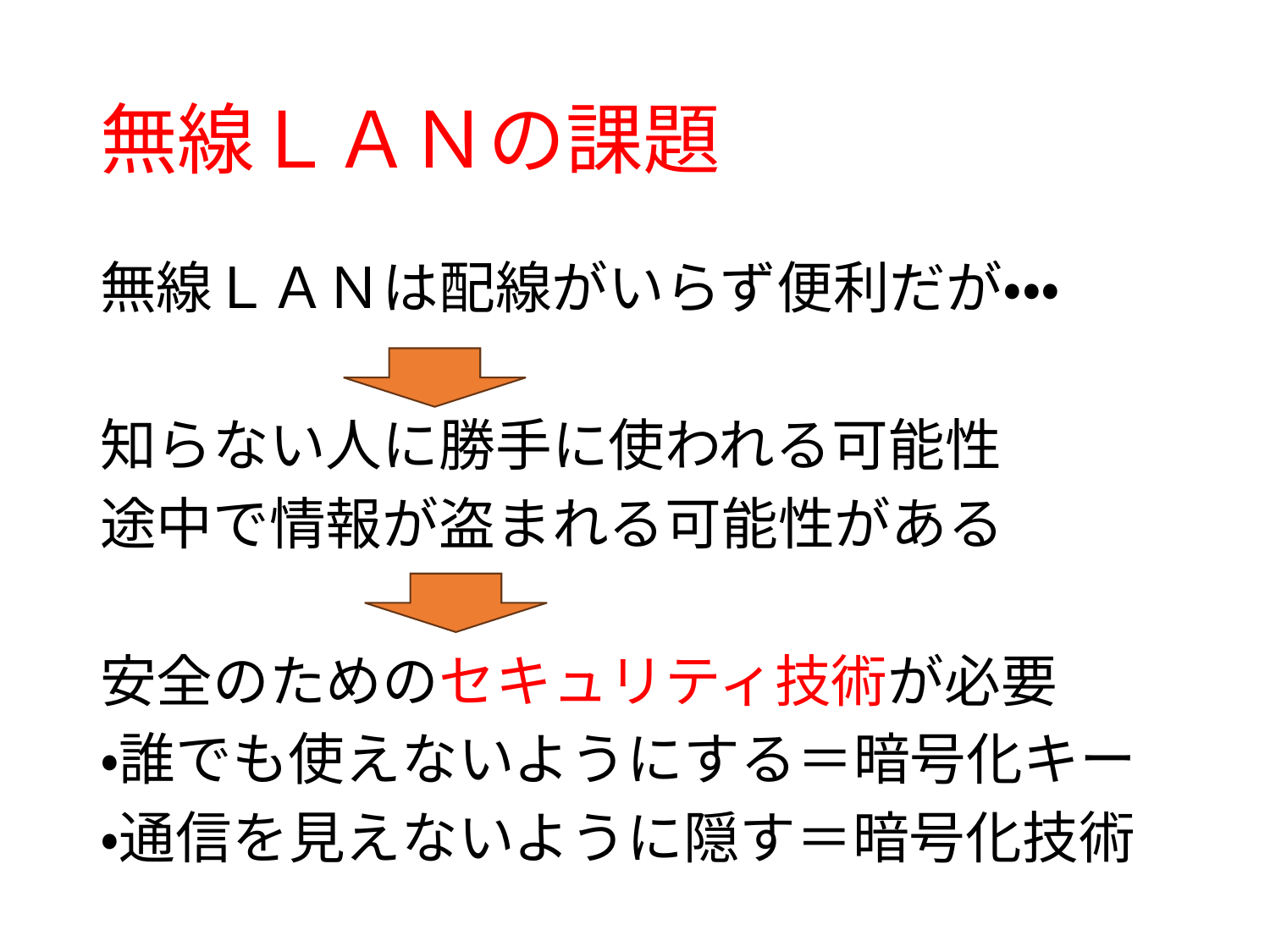

# 無線ＬＡＮの課題
無線ＬＡＮは配線がいらず便利だが・・・

知らない人に勝手に使われる可能性
途中で情報が盗まれる可能性がある

安全のためのセキュリティ技術が必要
・誰でも使えないようにする＝暗号化キー
・通信を見えないように隠す＝暗号化技術